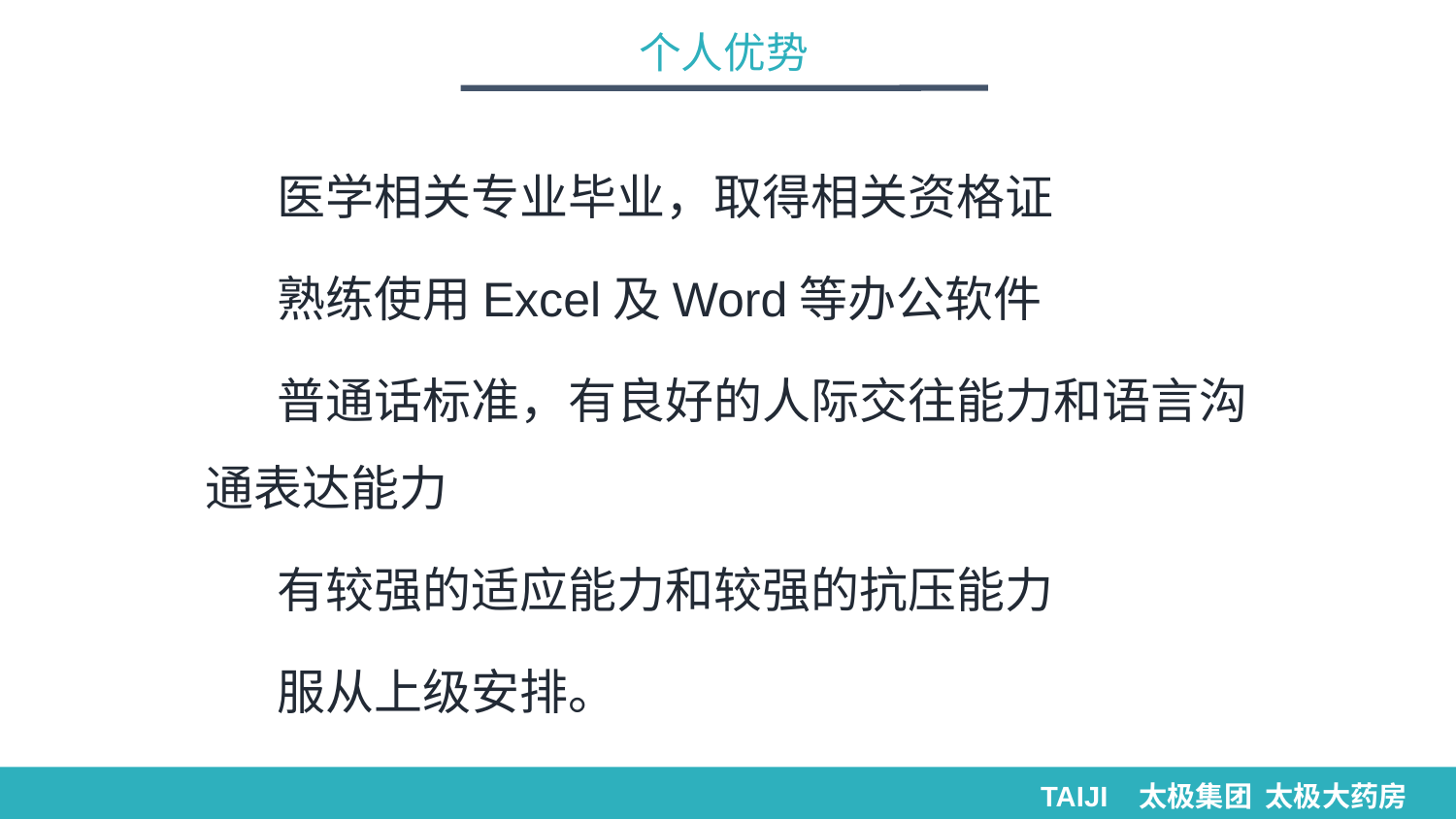

个人优势
医学相关专业毕业，取得相关资格证
熟练使用Excel及Word等办公软件
普通话标准，有良好的人际交往能力和语言沟通表达能力
有较强的适应能力和较强的抗压能力
服从上级安排。

TAIJI   太极集团  太极大药房